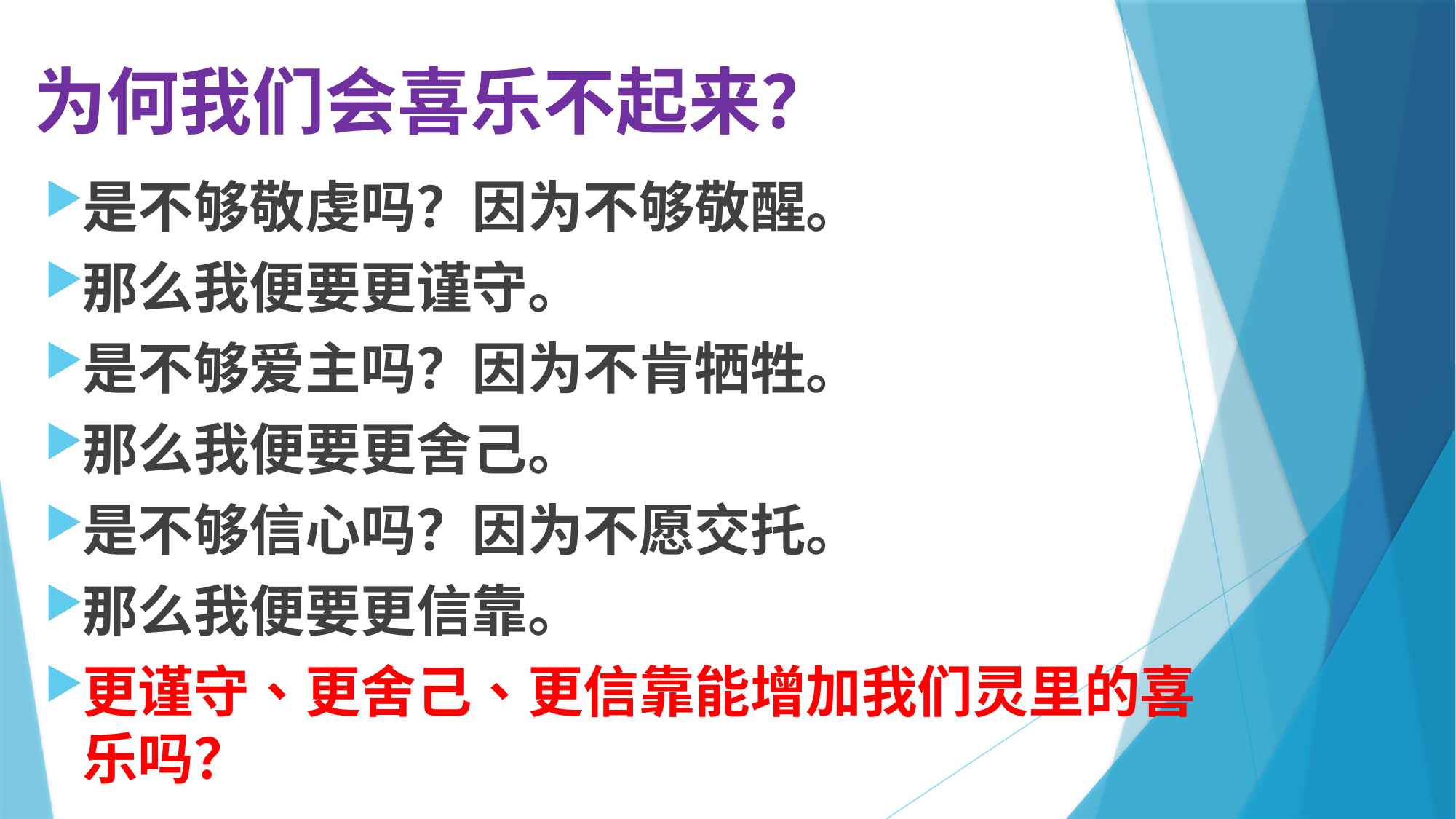

# 为何我们会喜乐不起来？
是不够敬虔吗？因为不够敬醒。
那么我便要更谨守。
是不够爱主吗？因为不肯牺牲。
那么我便要更舍己。
是不够信心吗？因为不愿交托。
那么我便要更信靠。
更谨守、更舍己、更信靠能增加我们灵里的喜乐吗？